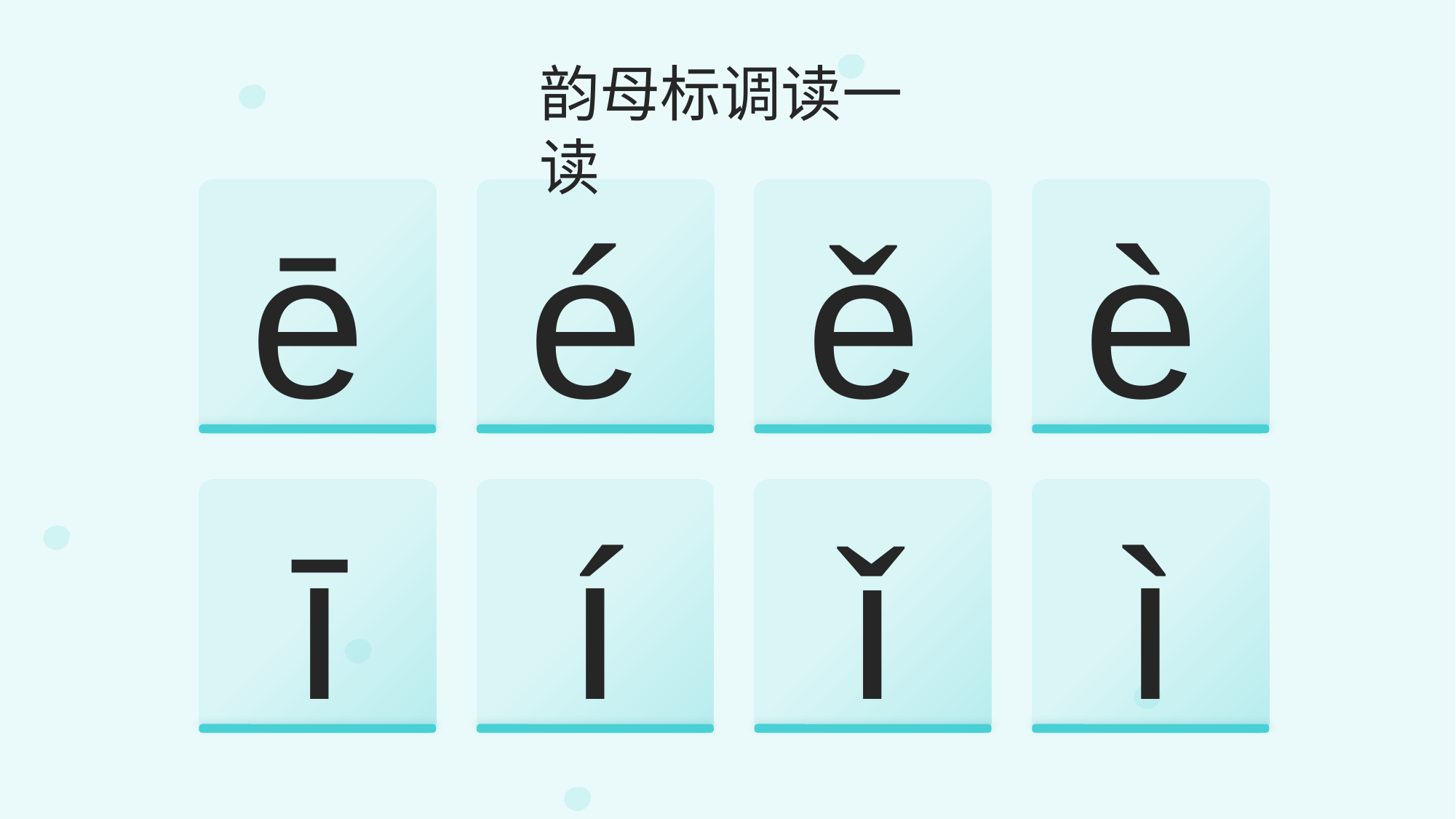

韵母标调读一读

ē
é
ě
è

ī
í
ǐ
ì